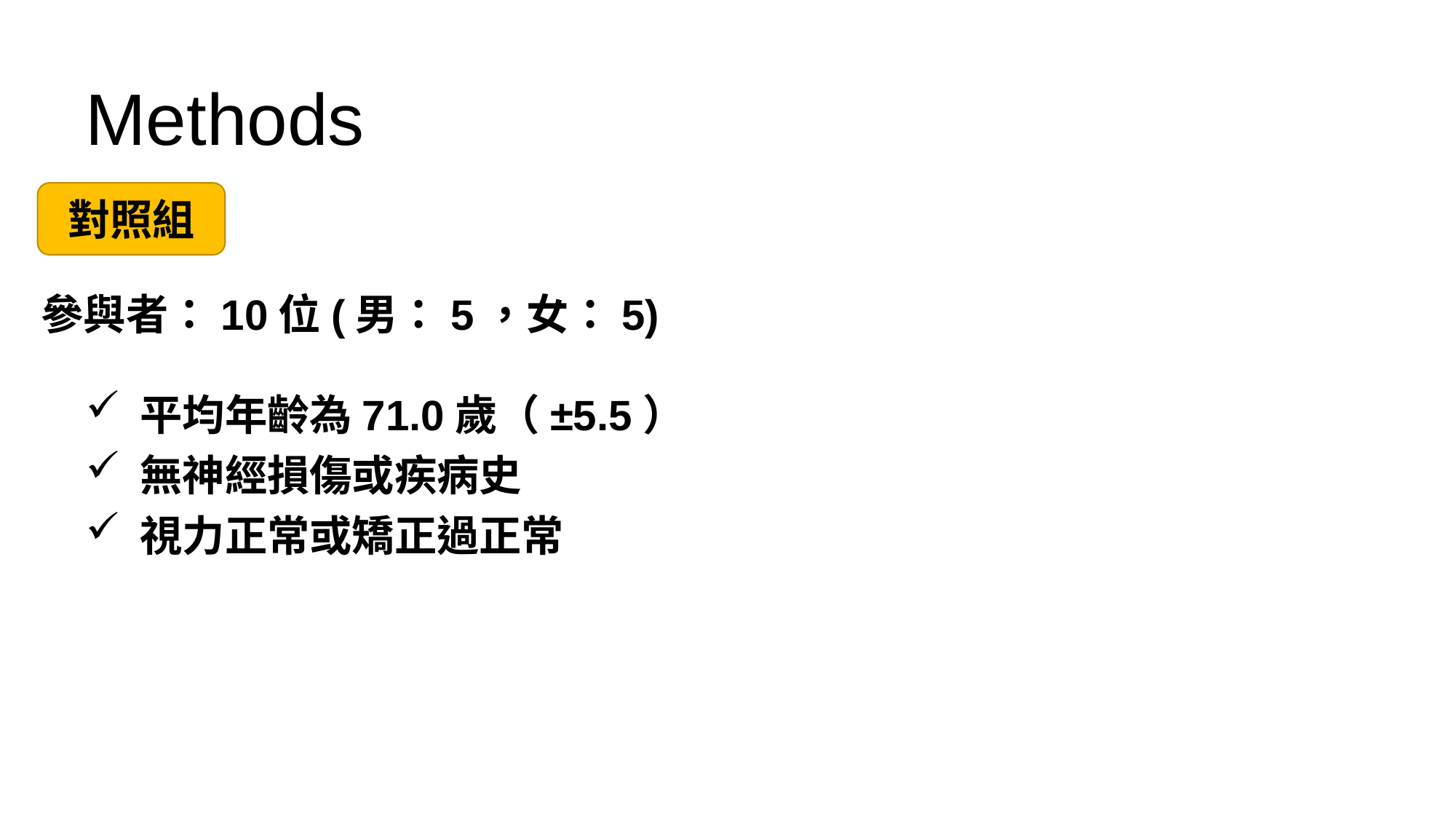

Methods
對照組
參與者：10位(男：5，女：5)
平均年齡為71.0歲（±5.5）
無神經損傷或疾病史
視力正常或矯正過正常